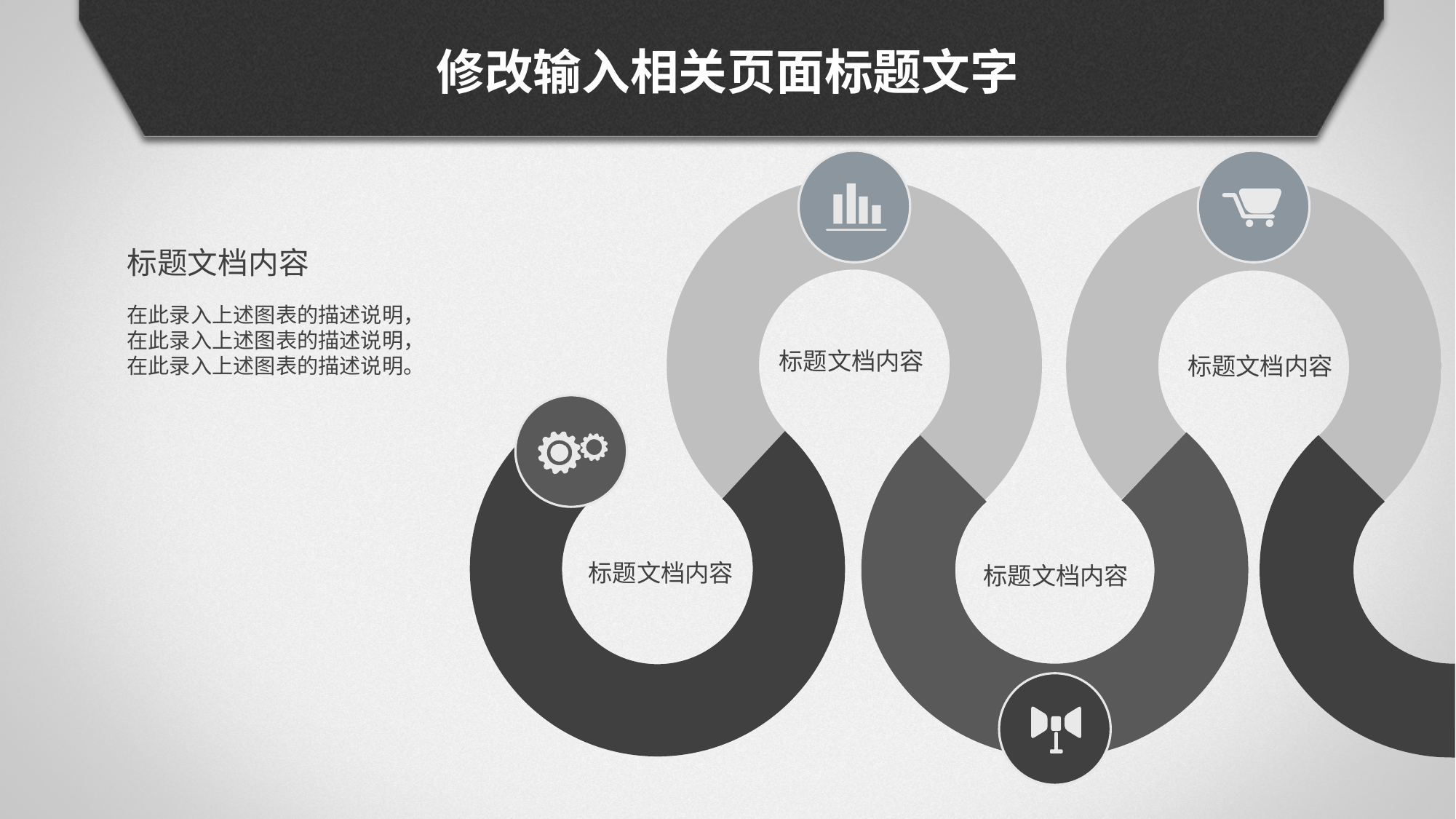

修改输入相关页面标题文字

标题文档内容
在此录入上述图表的描述说明，在此录入上述图表的描述说明，在此录入上述图表的描述说明。
标题文档内容
标题文档内容

标题文档内容
标题文档内容